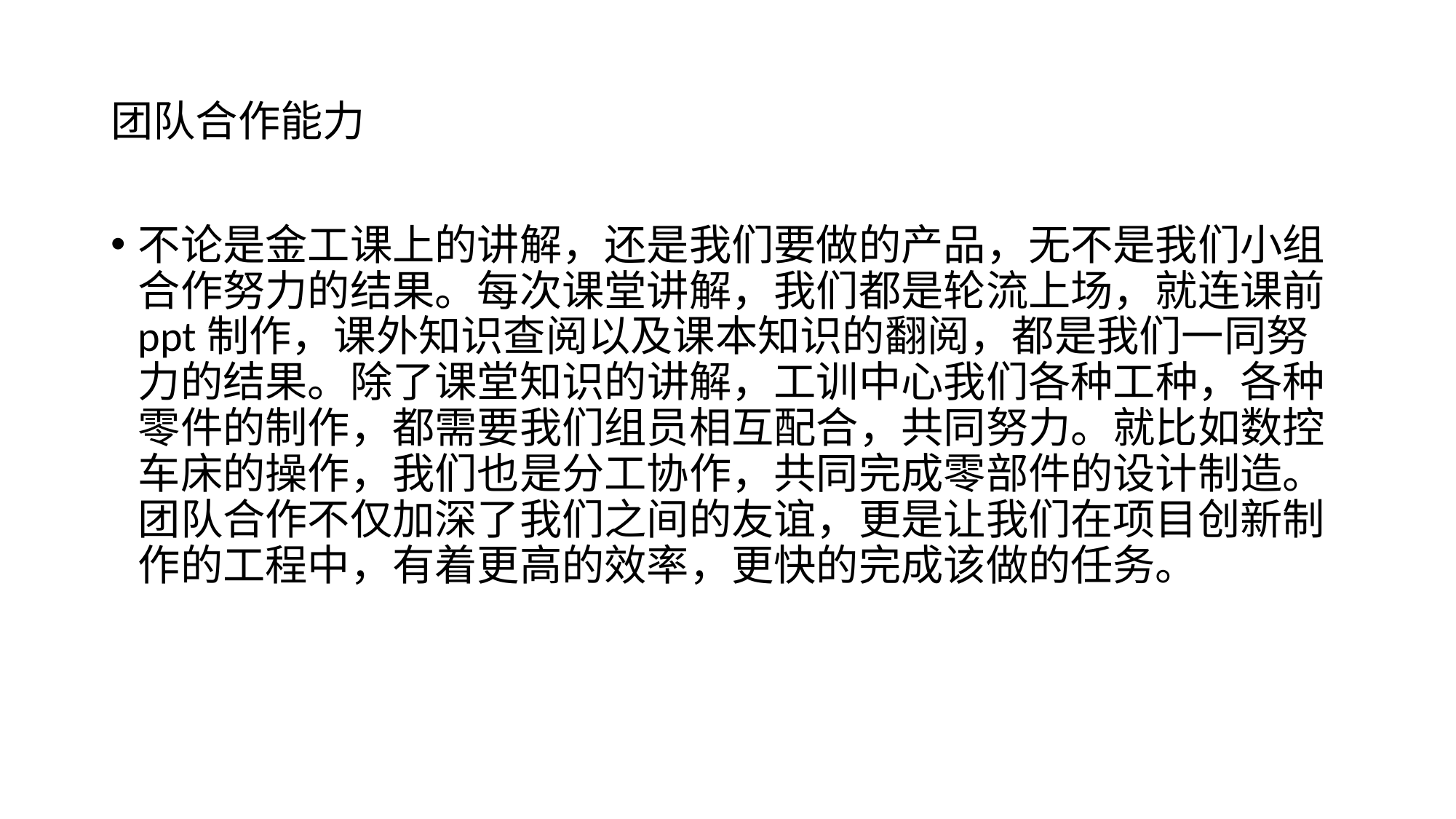

# 团队合作能力
不论是金工课上的讲解，还是我们要做的产品，无不是我们小组合作努力的结果。每次课堂讲解，我们都是轮流上场，就连课前ppt制作，课外知识查阅以及课本知识的翻阅，都是我们一同努力的结果。除了课堂知识的讲解，工训中心我们各种工种，各种零件的制作，都需要我们组员相互配合，共同努力。就比如数控车床的操作，我们也是分工协作，共同完成零部件的设计制造。团队合作不仅加深了我们之间的友谊，更是让我们在项目创新制作的工程中，有着更高的效率，更快的完成该做的任务。